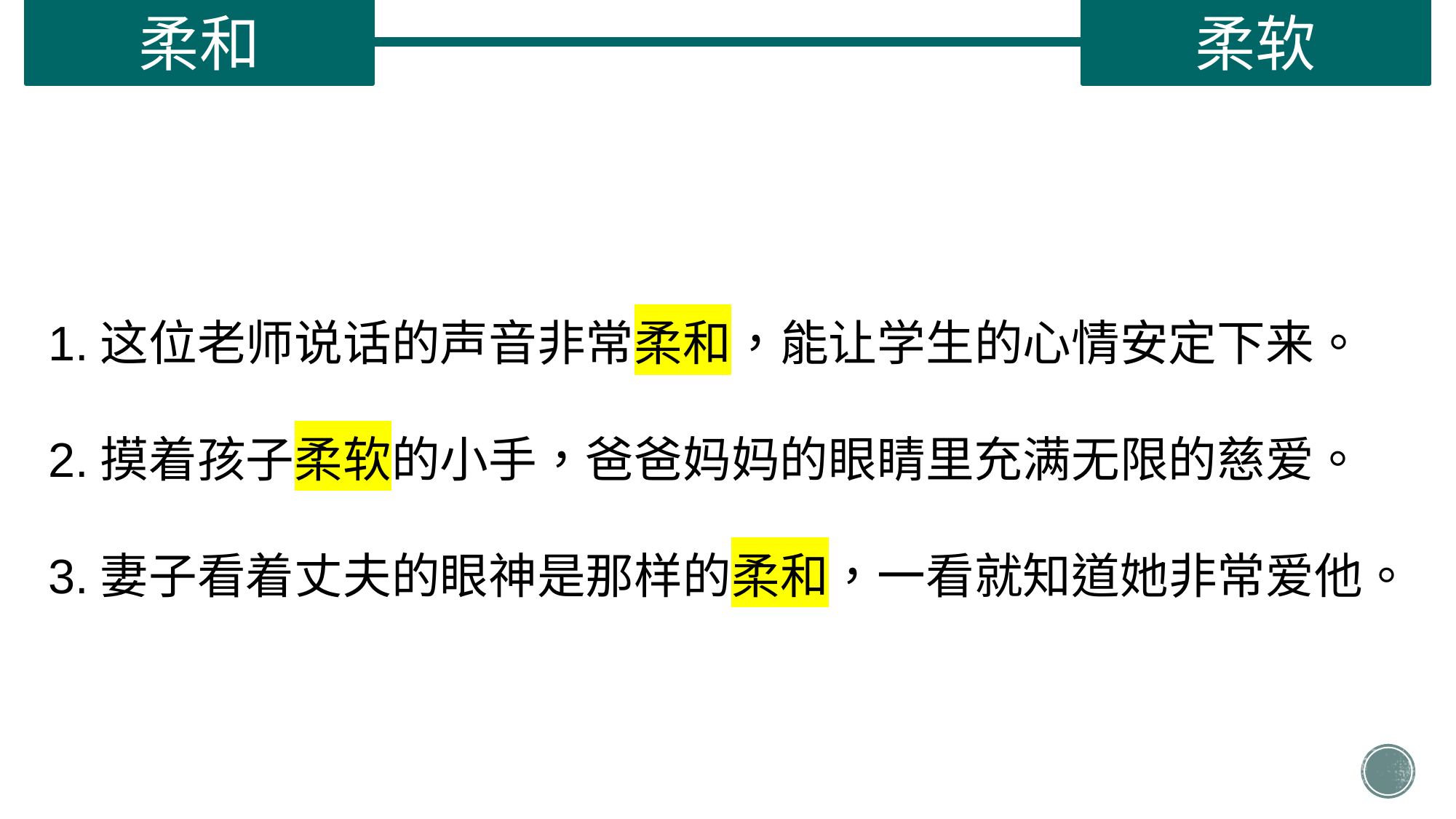

柔和
柔软
1.这位老师说话的声音非常柔和，能让学生的心情安定下来。
2.摸着孩子柔软的小手，爸爸妈妈的眼睛里充满无限的慈爱。
3.妻子看着丈夫的眼神是那样的柔和，一看就知道她非常爱他。